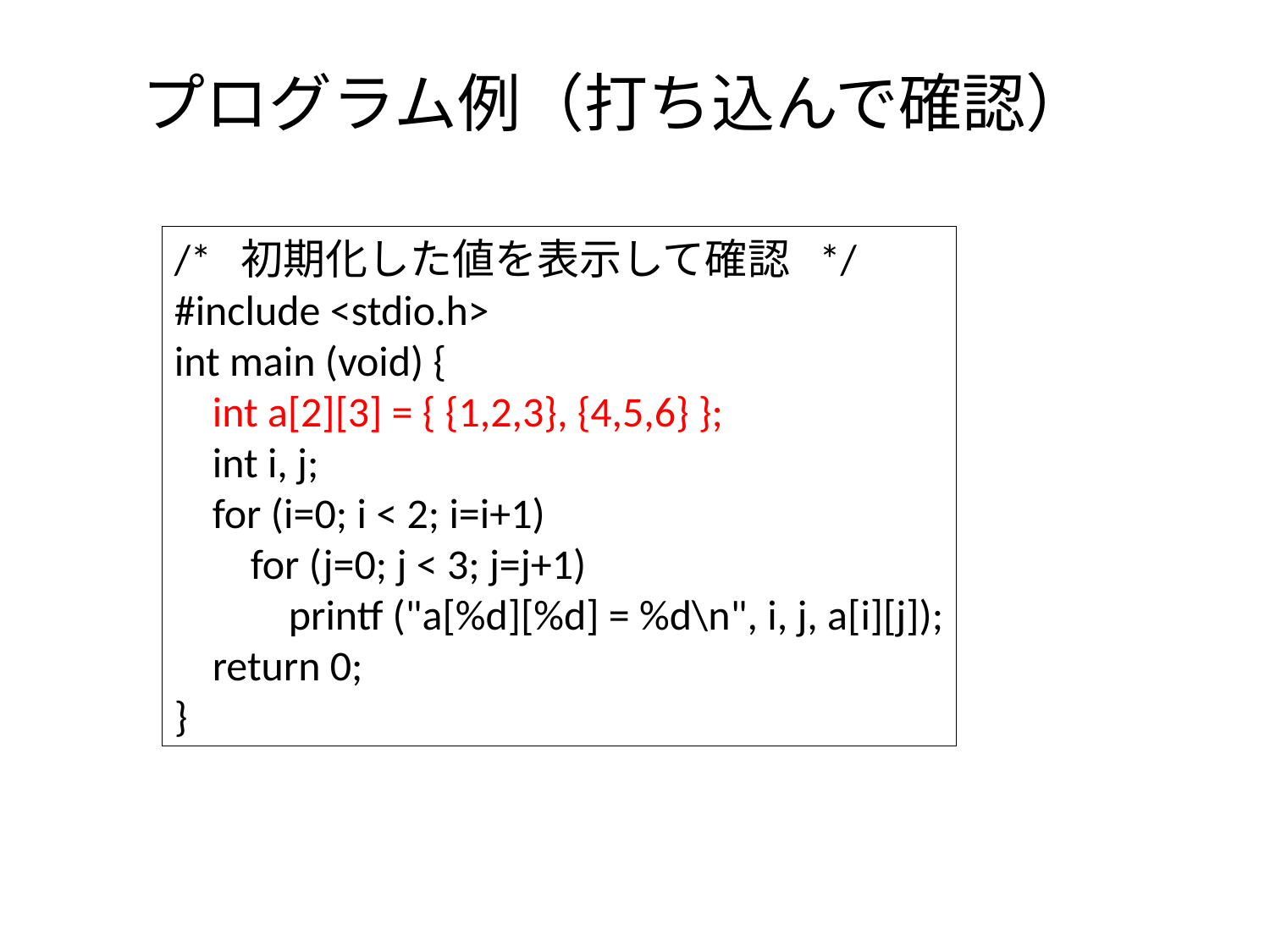

# プログラム例（打ち込んで確認）
/*  初期化した値を表示して確認  */
#include <stdio.h>
int main (void) {
    int a[2][3] = { {1,2,3}, {4,5,6} };
    int i, j;
    for (i=0; i < 2; i=i+1)
        for (j=0; j < 3; j=j+1)
            printf ("a[%d][%d] = %d\n", i, j, a[i][j]);
    return 0;
}